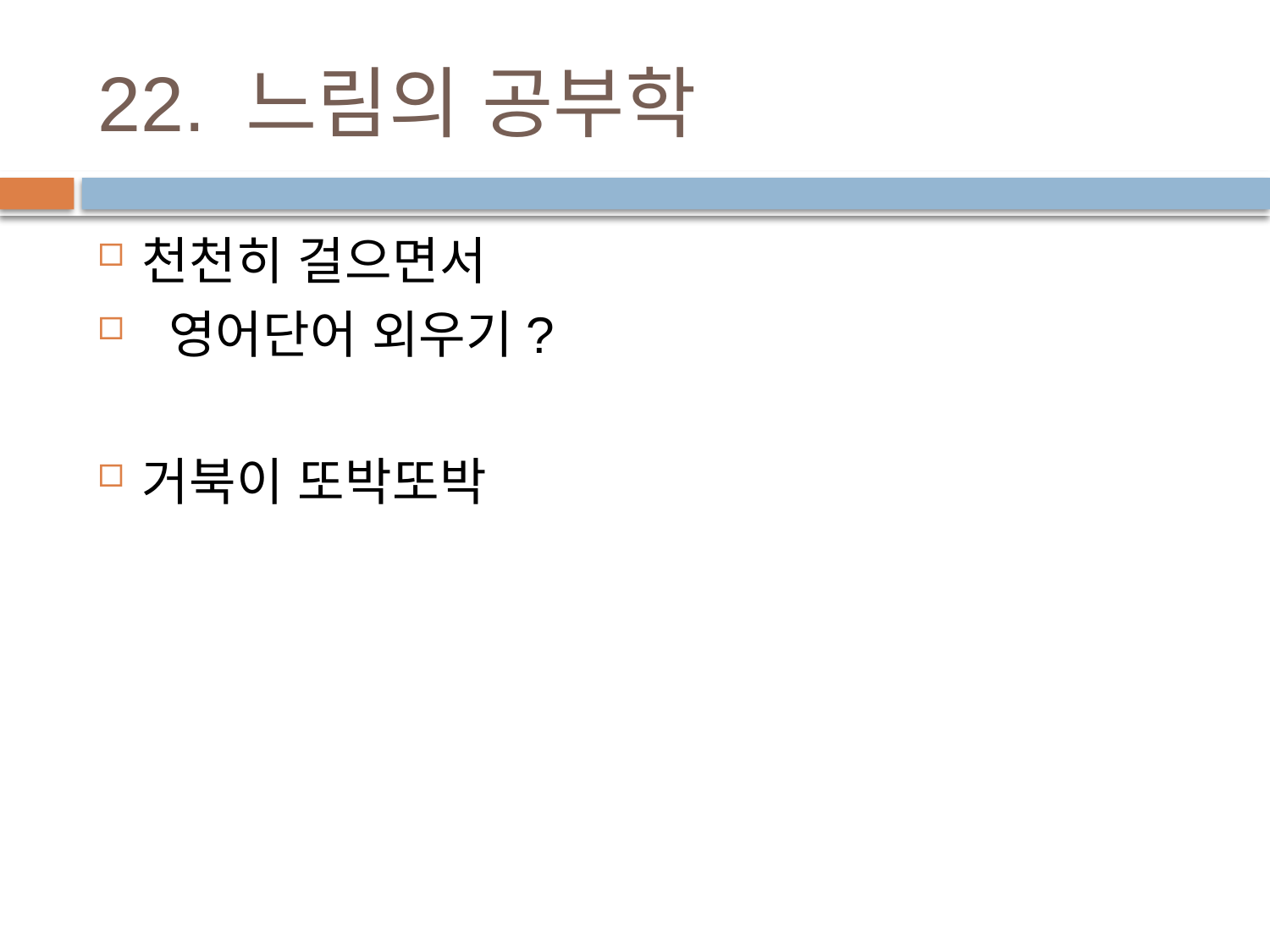

# 22. 느림의 공부학
천천히 걸으면서
 영어단어 외우기?

거북이 또박또박